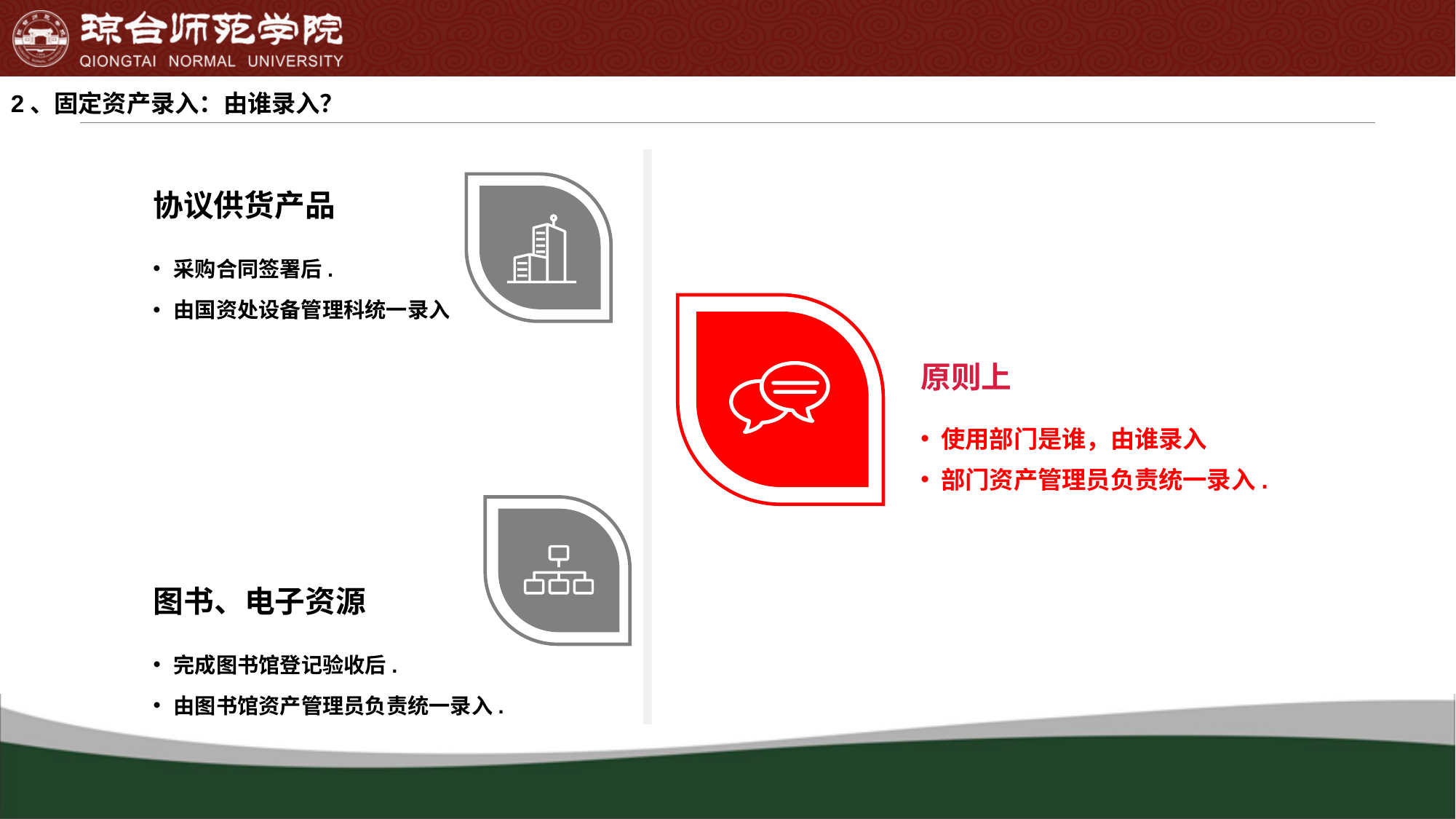

2、固定资产录入：由谁录入？

协议供货产品

采购合同签署后.
由国资处设备管理科统一录入

原则上

使用部门是谁，由谁录入
部门资产管理员负责统一录入.

图书、电子资源
完成图书馆登记验收后.
由图书馆资产管理员负责统一录入.